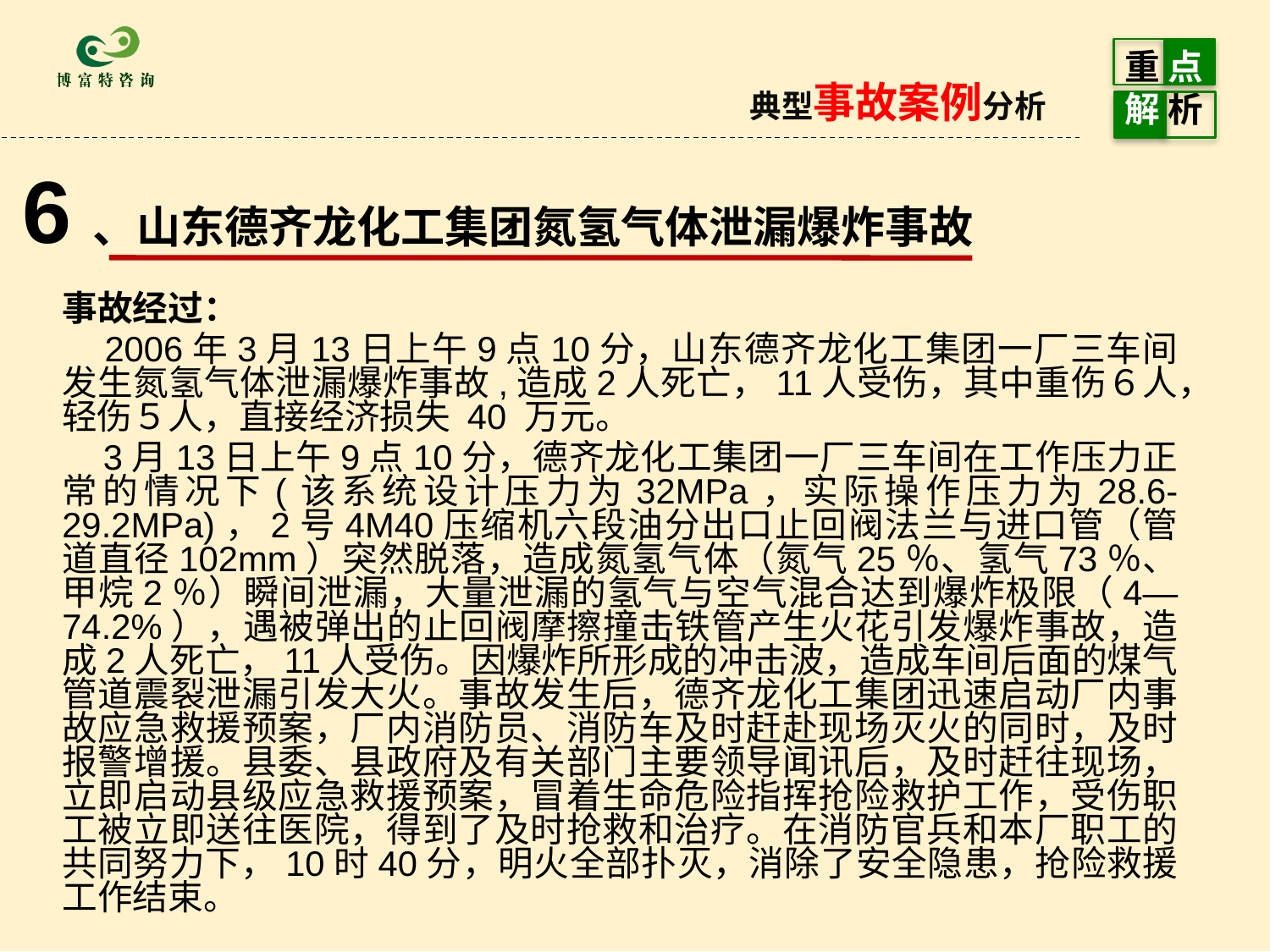

6、山东德齐龙化工集团氮氢气体泄漏爆炸事故
事故经过：
    2006年3月13日上午9点10分，山东德齐龙化工集团一厂三车间发生氮氢气体泄漏爆炸事故,造成2人死亡，11人受伤，其中重伤６人，轻伤５人，直接经济损失 40 万元。
    3月13日上午9点10分，德齐龙化工集团一厂三车间在工作压力正常的情况下(该系统设计压力为32MPa，实际操作压力为28.6-29.2MPa)，2号4M40压缩机六段油分出口止回阀法兰与进口管（管道直径102mm）突然脱落，造成氮氢气体（氮气25％、氢气73％、甲烷2％）瞬间泄漏，大量泄漏的氢气与空气混合达到爆炸极限（4—74.2%），遇被弹出的止回阀摩擦撞击铁管产生火花引发爆炸事故，造成2人死亡，11人受伤。因爆炸所形成的冲击波，造成车间后面的煤气管道震裂泄漏引发大火。事故发生后，德齐龙化工集团迅速启动厂内事故应急救援预案，厂内消防员、消防车及时赶赴现场灭火的同时，及时报警增援。县委、县政府及有关部门主要领导闻讯后，及时赶往现场，立即启动县级应急救援预案，冒着生命危险指挥抢险救护工作，受伤职工被立即送往医院，得到了及时抢救和治疗。在消防官兵和本厂职工的共同努力下，10时40分，明火全部扑灭，消除了安全隐患，抢险救援工作结束。